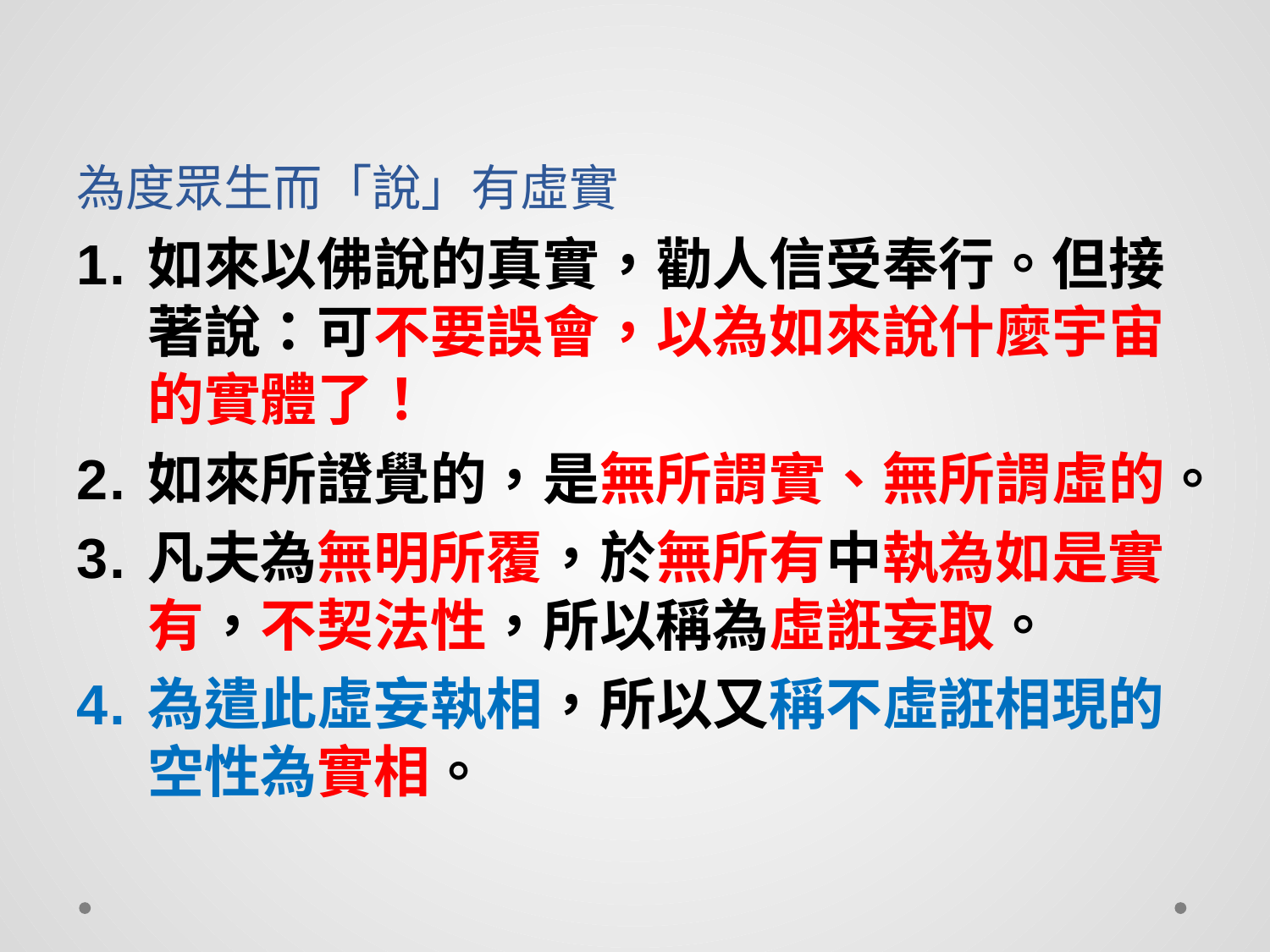

# 為度眾生而「說」有虛實
如來以佛說的真實，勸人信受奉行。但接著說：可不要誤會，以為如來說什麼宇宙的實體了！
如來所證覺的，是無所謂實、無所謂虛的。
凡夫為無明所覆，於無所有中執為如是實有，不契法性，所以稱為虛誑妄取。
為遣此虛妄執相，所以又稱不虛誑相現的空性為實相。